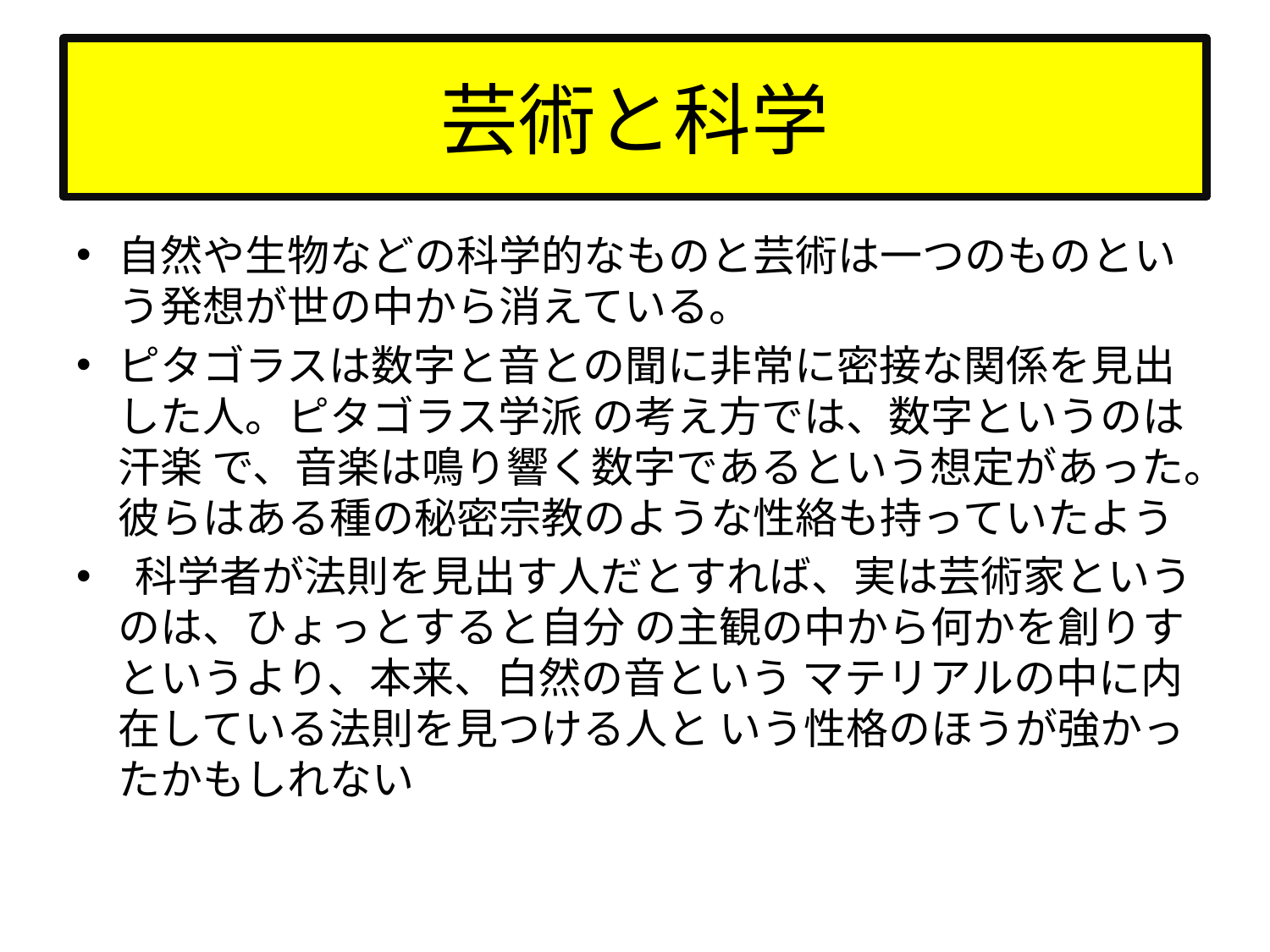

# 芸術と科学
自然や生物などの科学的なものと芸術は一つのものという発想が世の中から消えている。
ピタゴラスは数字と音との聞に非常に密接な関係を見出した人。ピタゴラス学派 の考え方では、数字というのは汗楽 で、音楽は鳴り響く数字であるという想定があった。彼らはある種の秘密宗教のような性絡も持っていたよう
 科学者が法則を見出す人だとすれば、実は芸術家という のは、ひょっとすると自分 の主観の中から何かを創りすというより、本来、白然の音という マテリアルの中に内在している法則を見つける人と いう性格のほうが強かったかもしれない